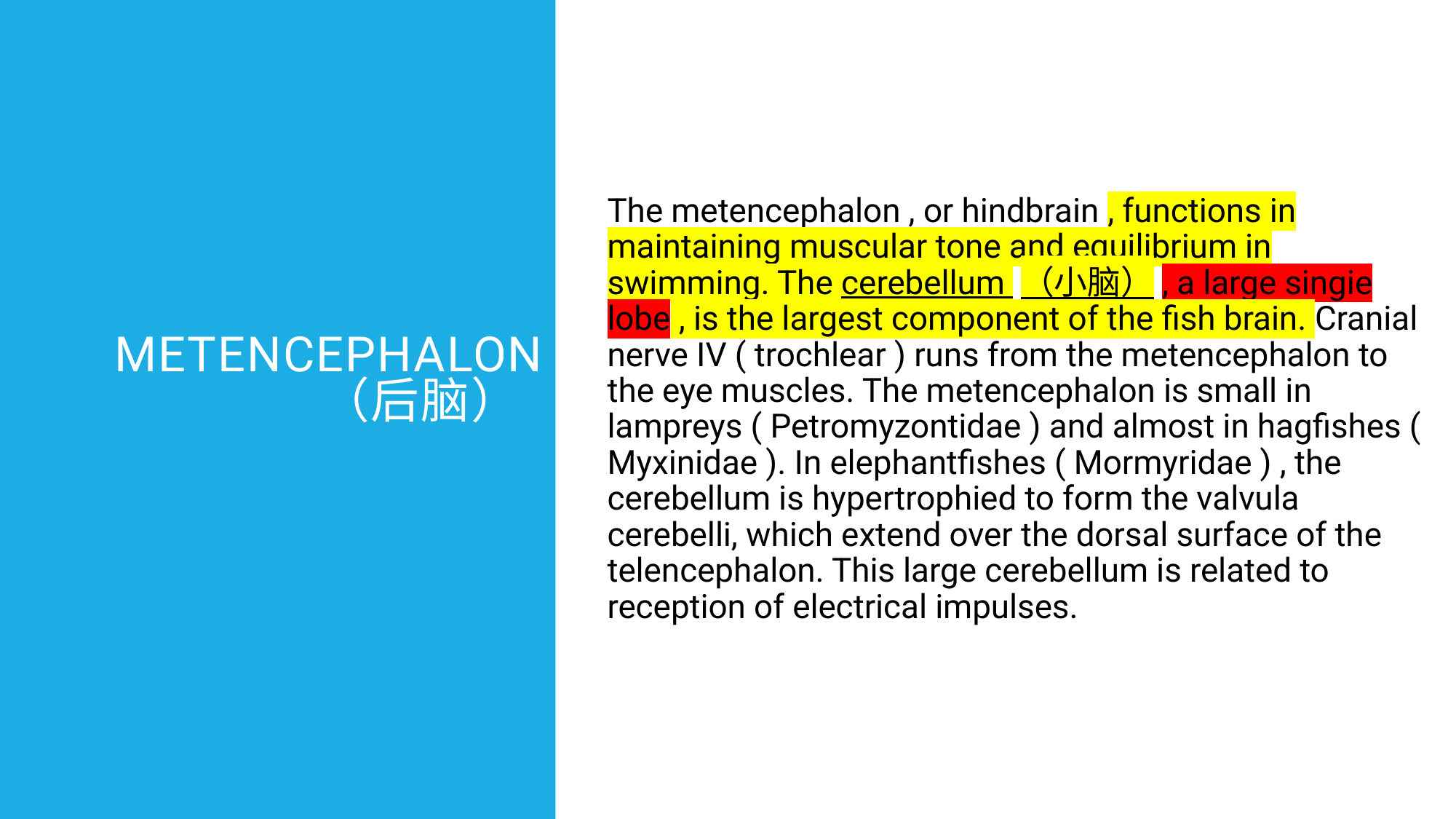

# Metencephalon （后脑）
The metencephalon , or hindbrain , functions in maintaining muscular tone and equilibrium in swimming. The cerebellum （小脑）, a large singie lobe , is the largest component of the fish brain. Cranial nerve IV ( trochlear ) runs from the metencephalon to the eye muscles. The metencephalon is small in lampreys ( Petromyzontidae ) and almost in hagfishes ( Myxinidae ). In elephantfishes ( Mormyridae ) , the cerebellum is hypertrophied to form the valvula cerebelli, which extend over the dorsal surface of the telencephalon. This large cerebellum is related to reception of electrical impulses.